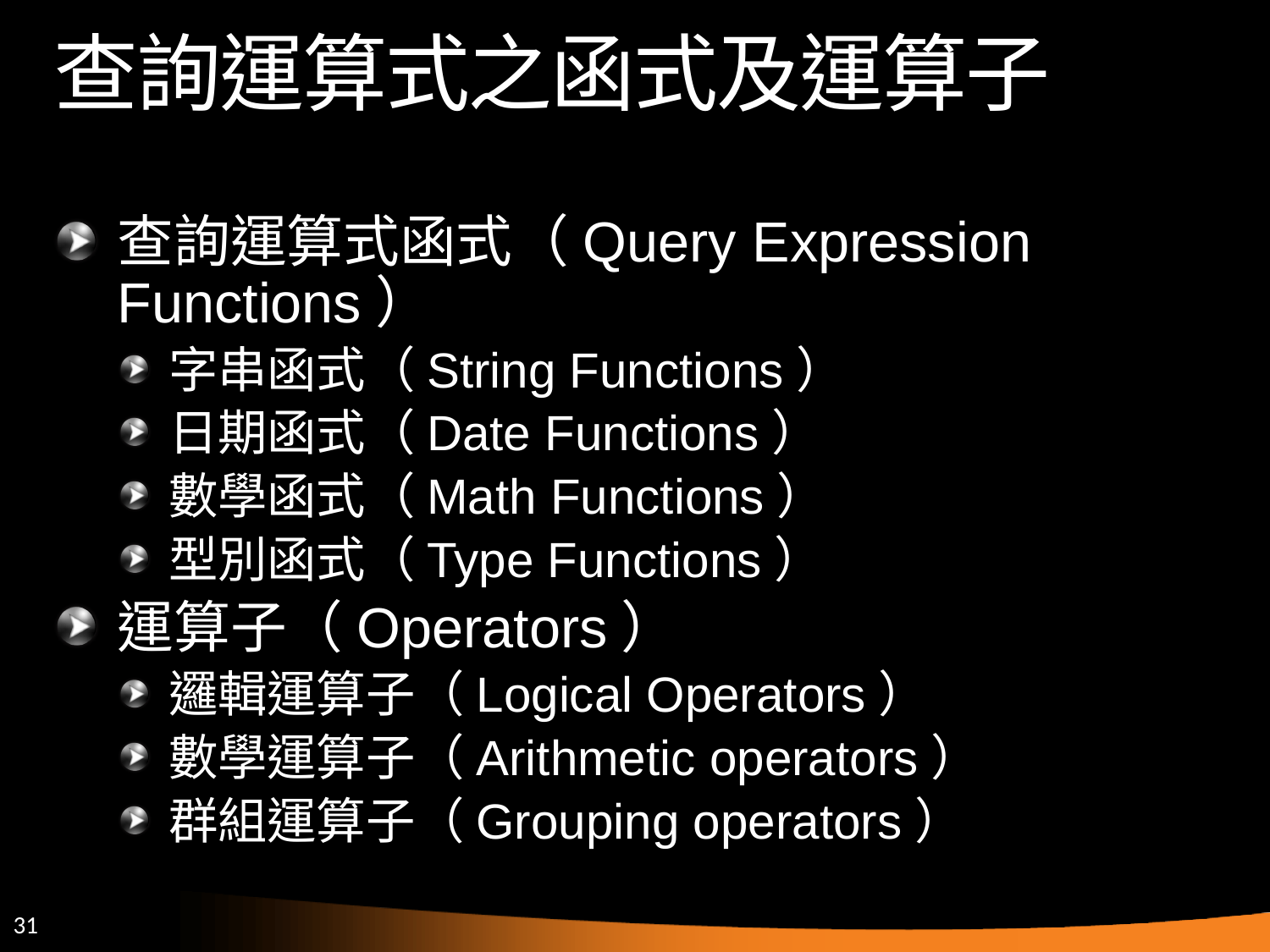

# 查詢運算式之函式及運算子
查詢運算式函式（Query Expression Functions）
字串函式（String Functions）
日期函式（Date Functions）
數學函式（Math Functions）
型別函式（Type Functions）
運算子（Operators）
邏輯運算子（Logical Operators）
數學運算子（Arithmetic operators）
群組運算子（Grouping operators）